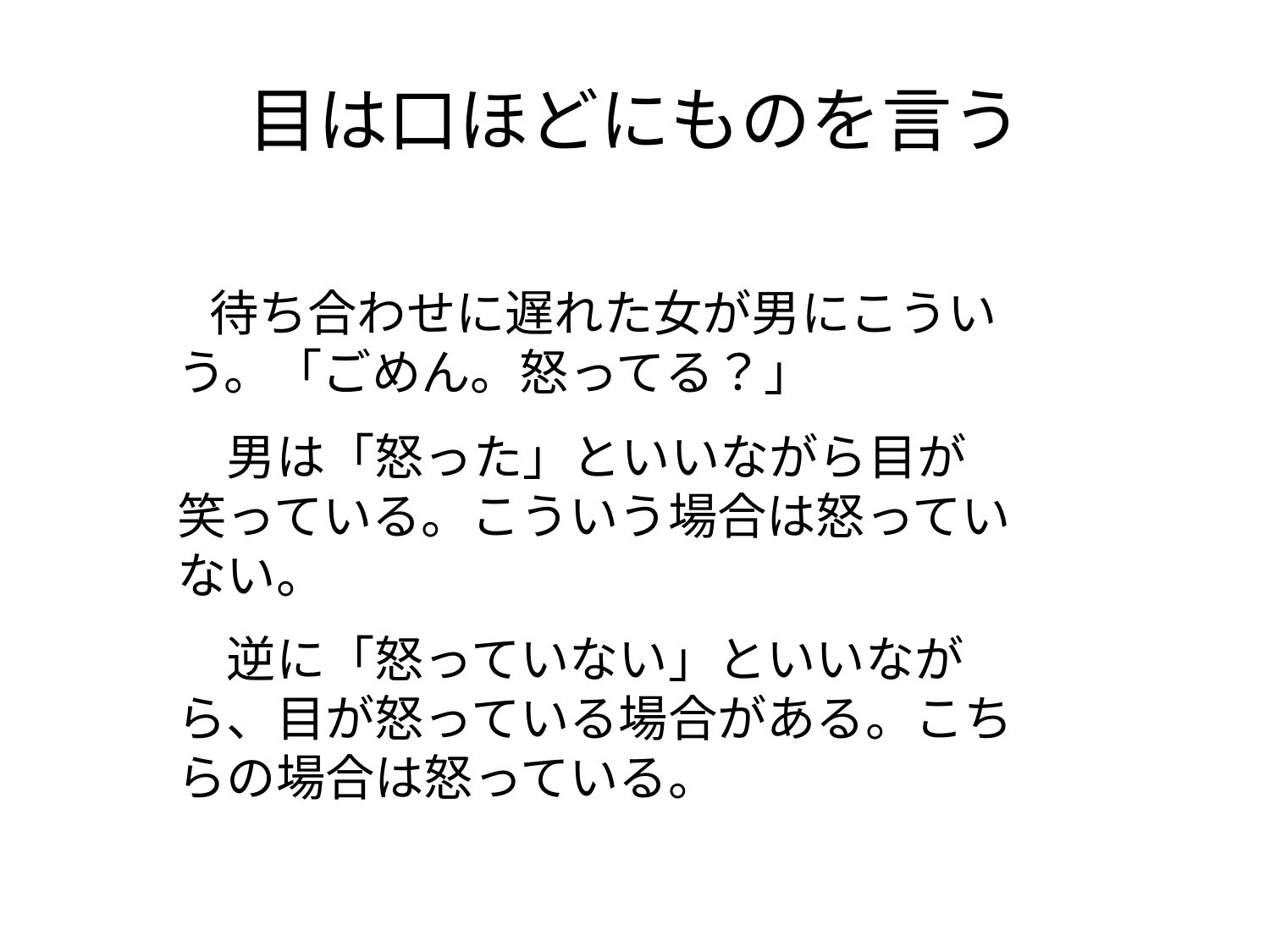

# 目は口ほどにものを言う

　待ち合わせに遅れた女が男にこういう。「ごめん。怒ってる？」
　男は「怒った」といいながら目が笑っている。こういう場合は怒っていない。
　逆に「怒っていない」といいながら、目が怒っている場合がある。こちらの場合は怒っている。